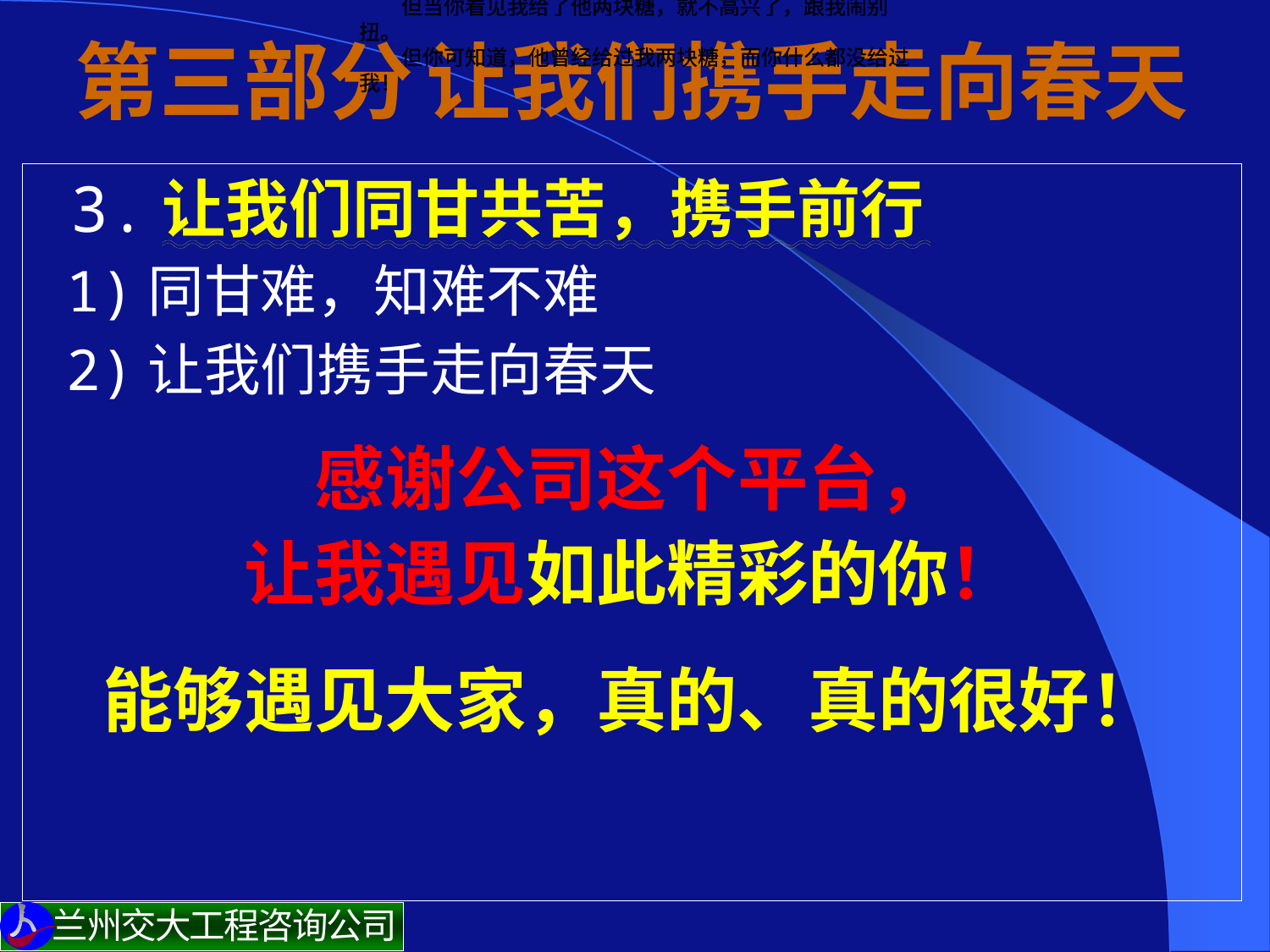

我给了你一块糖，你很高兴。
但当你看见我给了他两块糖，就不高兴了，跟我闹别扭。
但你可知道，他曾经给过我两块糖，而你什么都没给过我！
我给了你一块糖，你很高兴。
但当你看见我给了他两块糖，就不高兴了，跟我闹别扭。
但你可知道，他曾经给过我两块糖，而你什么都没给过我！
# 第三部分 让我们携手走向春天
 3.让我们同甘共苦，携手前行
 1)同甘难，知难不难
 2)让我们携手走向春天
感谢公司这个平台，
让我遇见如此精彩的你！
能够遇见大家，真的、真的很好！